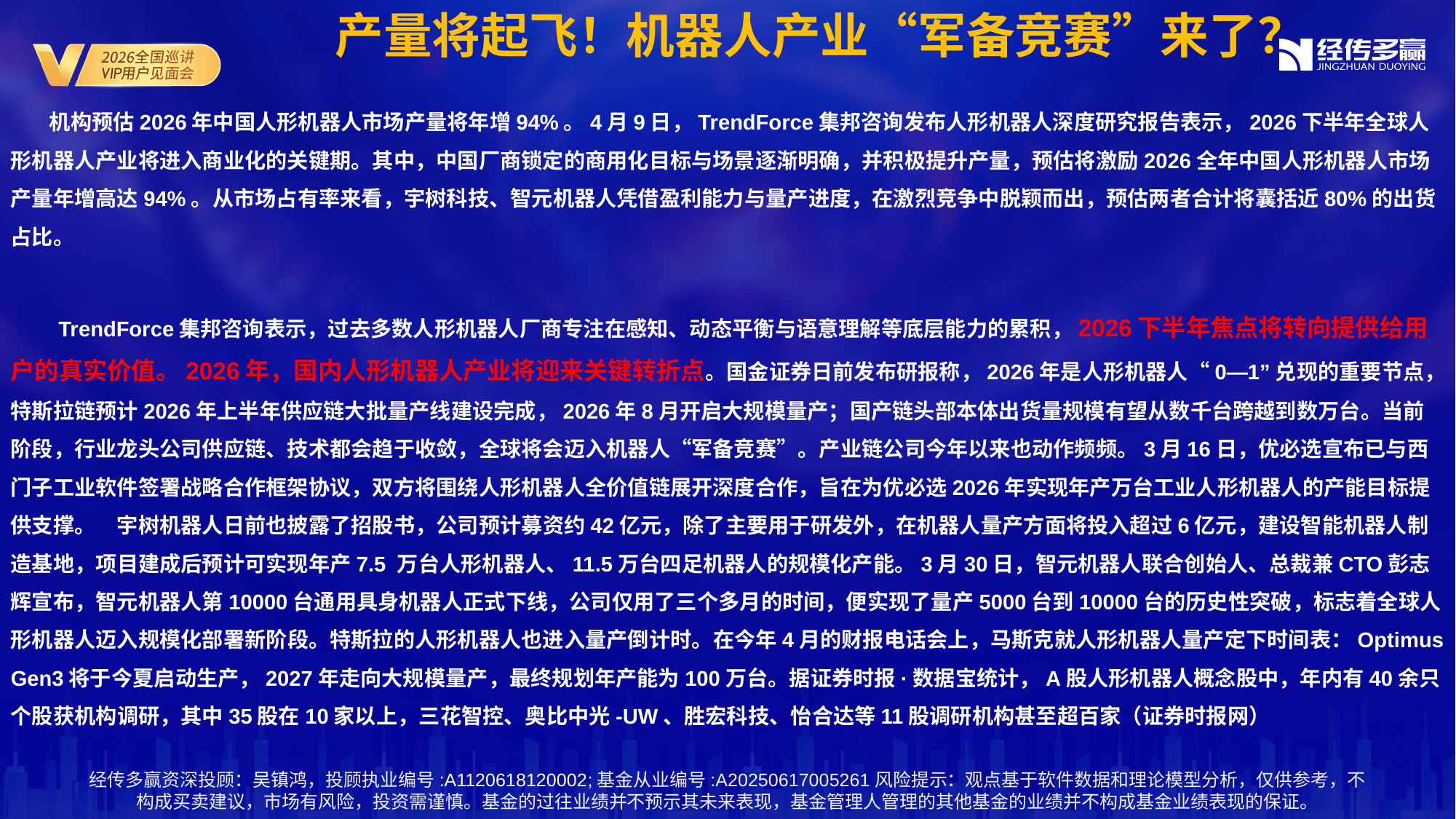

产量将起飞！机器人产业“军备竞赛”来了？
      机构预估2026年中国人形机器人市场产量将年增94%。4月9日，TrendForce集邦咨询发布人形机器人深度研究报告表示，2026下半年全球人形机器人产业将进入商业化的关键期。其中，中国厂商锁定的商用化目标与场景逐渐明确，并积极提升产量，预估将激励2026全年中国人形机器人市场产量年增高达94%。从市场占有率来看，宇树科技、智元机器人凭借盈利能力与量产进度，在激烈竞争中脱颖而出，预估两者合计将囊括近80%的出货占比。
　　TrendForce集邦咨询表示，过去多数人形机器人厂商专注在感知、动态平衡与语意理解等底层能力的累积，2026下半年焦点将转向提供给用户的真实价值。2026年，国内人形机器人产业将迎来关键转折点。国金证券日前发布研报称，2026年是人形机器人“0—1”兑现的重要节点，特斯拉链预计2026年上半年供应链大批量产线建设完成，2026年8月开启大规模量产；国产链头部本体出货量规模有望从数千台跨越到数万台。当前阶段，行业龙头公司供应链、技术都会趋于收敛，全球将会迈入机器人“军备竞赛”。产业链公司今年以来也动作频频。3月16日，优必选宣布已与西门子工业软件签署战略合作框架协议，双方将围绕人形机器人全价值链展开深度合作，旨在为优必选2026年实现年产万台工业人形机器人的产能目标提供支撑。　宇树机器人日前也披露了招股书，公司预计募资约42亿元，除了主要用于研发外，在机器人量产方面将投入超过6亿元，建设智能机器人制造基地，项目建成后预计可实现年产7.5 万台人形机器人、11.5万台四足机器人的规模化产能。3月30日，智元机器人联合创始人、总裁兼CTO彭志辉宣布，智元机器人第10000台通用具身机器人正式下线，公司仅用了三个多月的时间，便实现了量产5000台到10000台的历史性突破，标志着全球人形机器人迈入规模化部署新阶段。特斯拉的人形机器人也进入量产倒计时。在今年4月的财报电话会上，马斯克就人形机器人量产定下时间表：Optimus Gen3将于今夏启动生产，2027年走向大规模量产，最终规划年产能为100万台。据证券时报·数据宝统计，A股人形机器人概念股中，年内有40余只个股获机构调研，其中35股在10家以上，三花智控、奥比中光-UW、胜宏科技、怡合达等11股调研机构甚至超百家（证券时报网）

经传多赢资深投顾：吴镇鸿，投顾执业编号:A1120618120002;基金从业编号:A20250617005261风险提示：观点基于软件数据和理论模型分析，仅供参考，不构成买卖建议，市场有风险，投资需谨慎。基金的过往业绩并不预示其未来表现，基金管理人管理的其他基金的业绩并不构成基金业绩表现的保证。